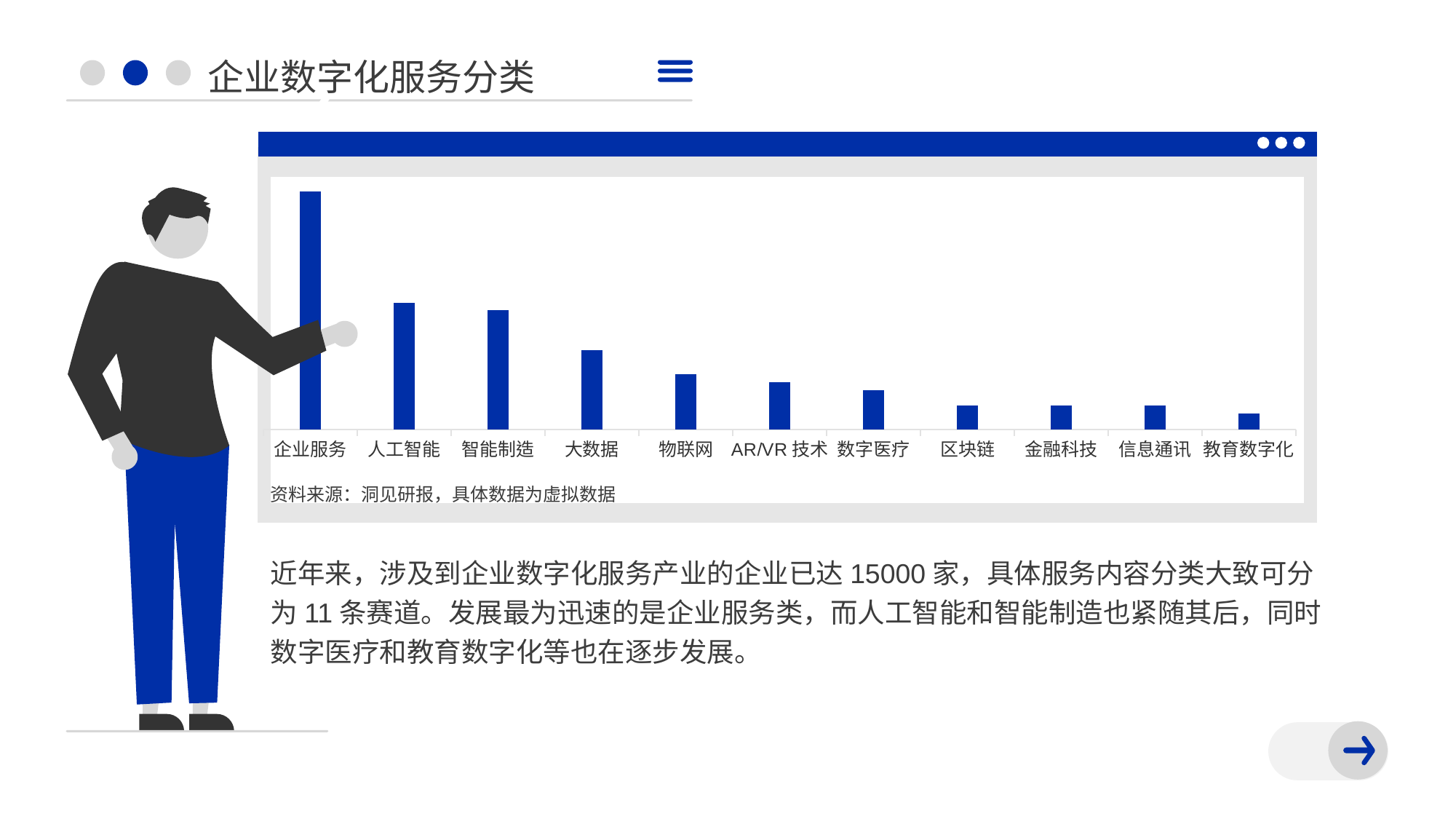

企业数字化服务分类

### Chart

| Category | 企业服务 |
|---|---|
| 企业服务 | 30.0 |
| 人工智能 | 16.0 |
| 智能制造 | 15.0 |
| 大数据 | 10.0 |
| 物联网 | 7.0 |
| AR/VR技术 | 6.0 |
| 数字医疗 | 5.0 |
| 区块链 | 3.0 |
| 金融科技 | 3.0 |
| 信息通讯 | 3.0 |
| 教育数字化 | 2.0 |

资料来源：洞见研报，具体数据为虚拟数据
近年来，涉及到企业数字化服务产业的企业已达15000家，具体服务内容分类大致可分
为11条赛道。发展最为迅速的是企业服务类，而人工智能和智能制造也紧随其后，同时
数字医疗和教育数字化等也在逐步发展。